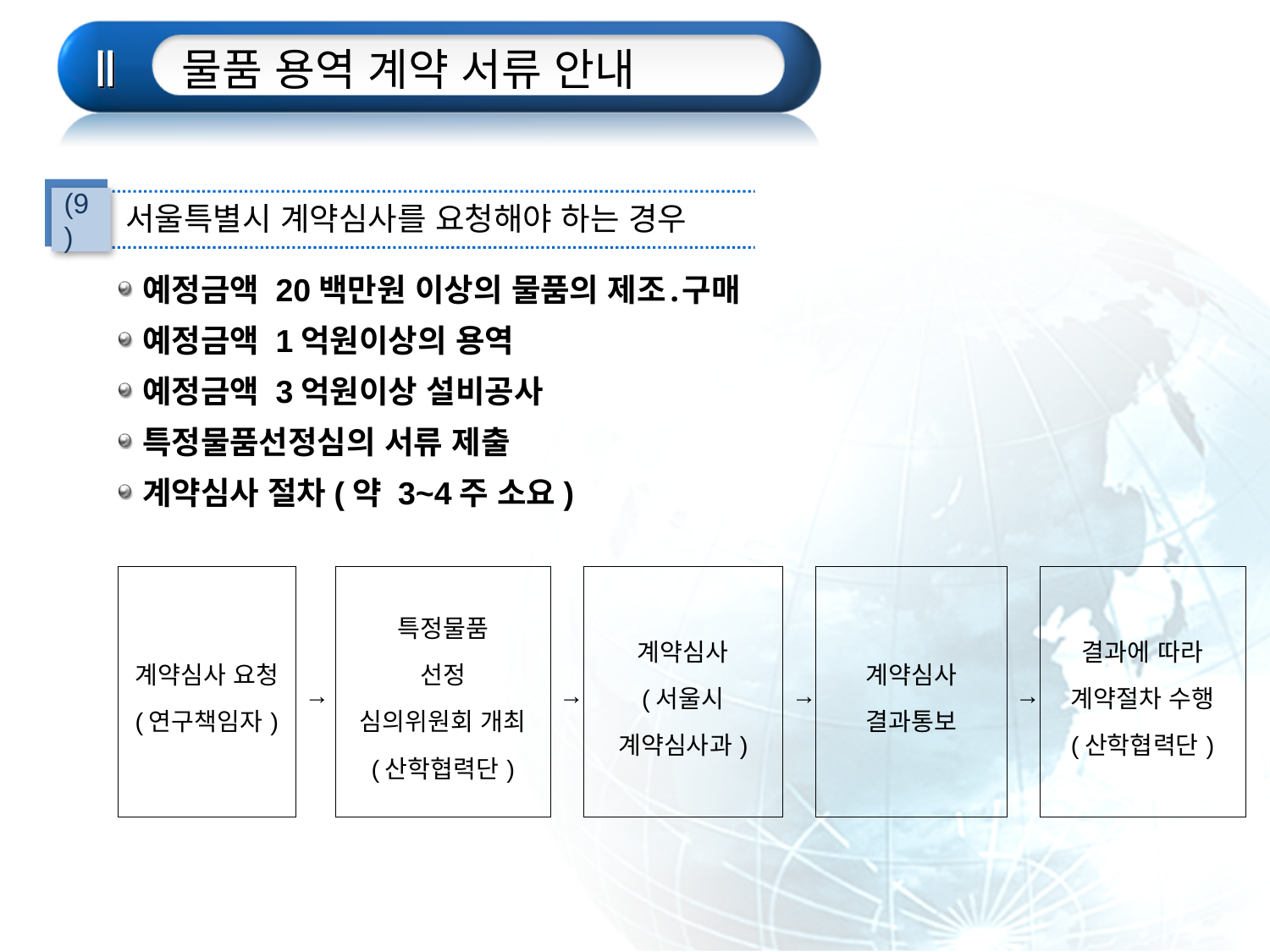

Ⅱ
물품 용역 계약 서류 안내
2. 입찰

(9)

서울특별시 계약심사를 요청해야 하는 경우
예정금액 20백만원 이상의 물품의 제조․구매
예정금액 1억원이상의 용역
예정금액 3억원이상 설비공사
특정물품선정심의 서류 제출
계약심사 절차(약 3~4주 소요)
| 계약심사 요청 (연구책임자) | → | 특정물품 선정 심의위원회 개최 (산학협력단) | → | 계약심사 (서울시 계약심사과) | → | 계약심사 결과통보 | → | 결과에 따라 계약절차 수행 (산학협력단) |
| --- | --- | --- | --- | --- | --- | --- | --- | --- |